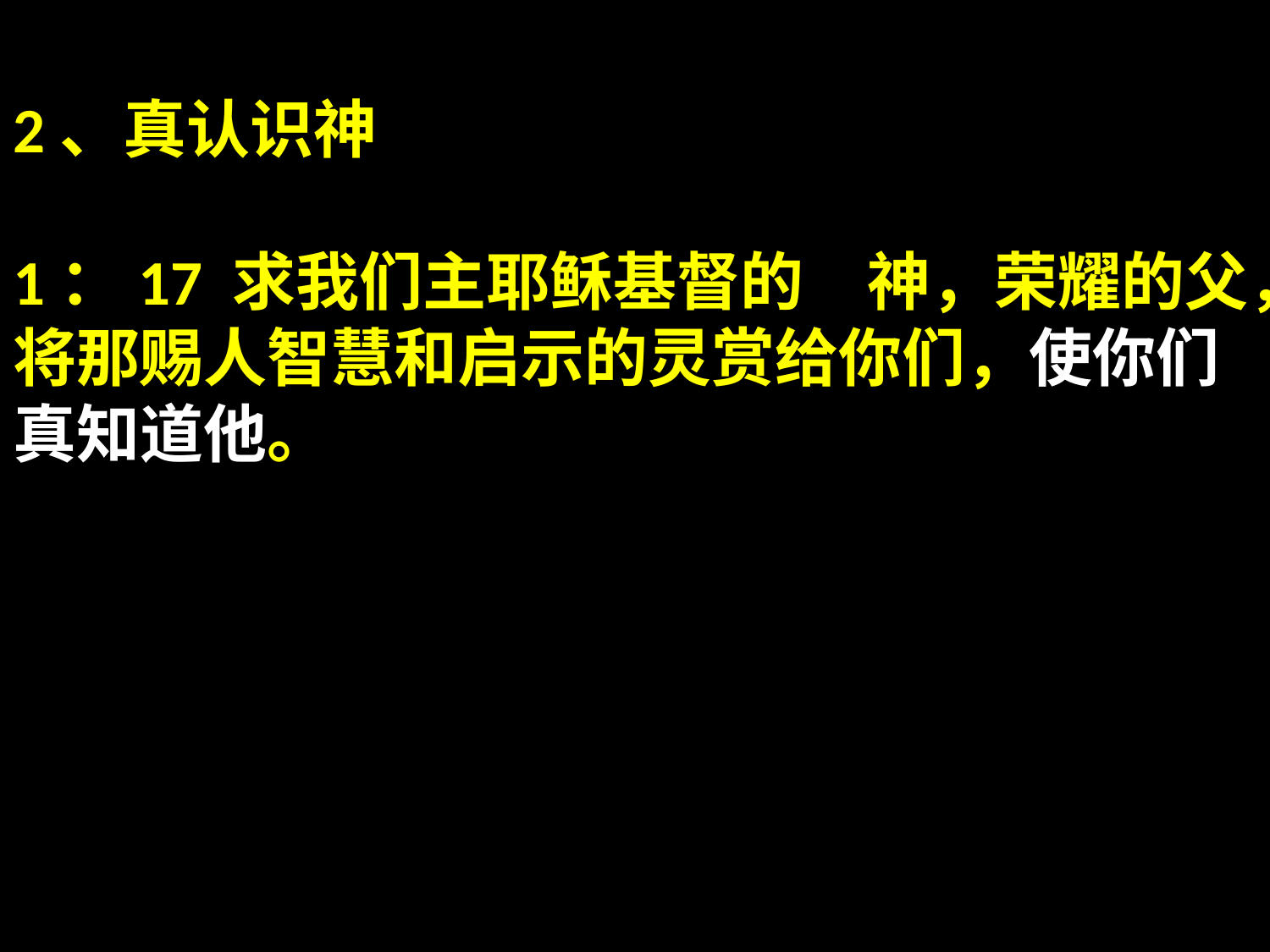

2、真认识神
1：17 求我们主耶稣基督的　神，荣耀的父，将那赐人智慧和启示的灵赏给你们，使你们真知道他。